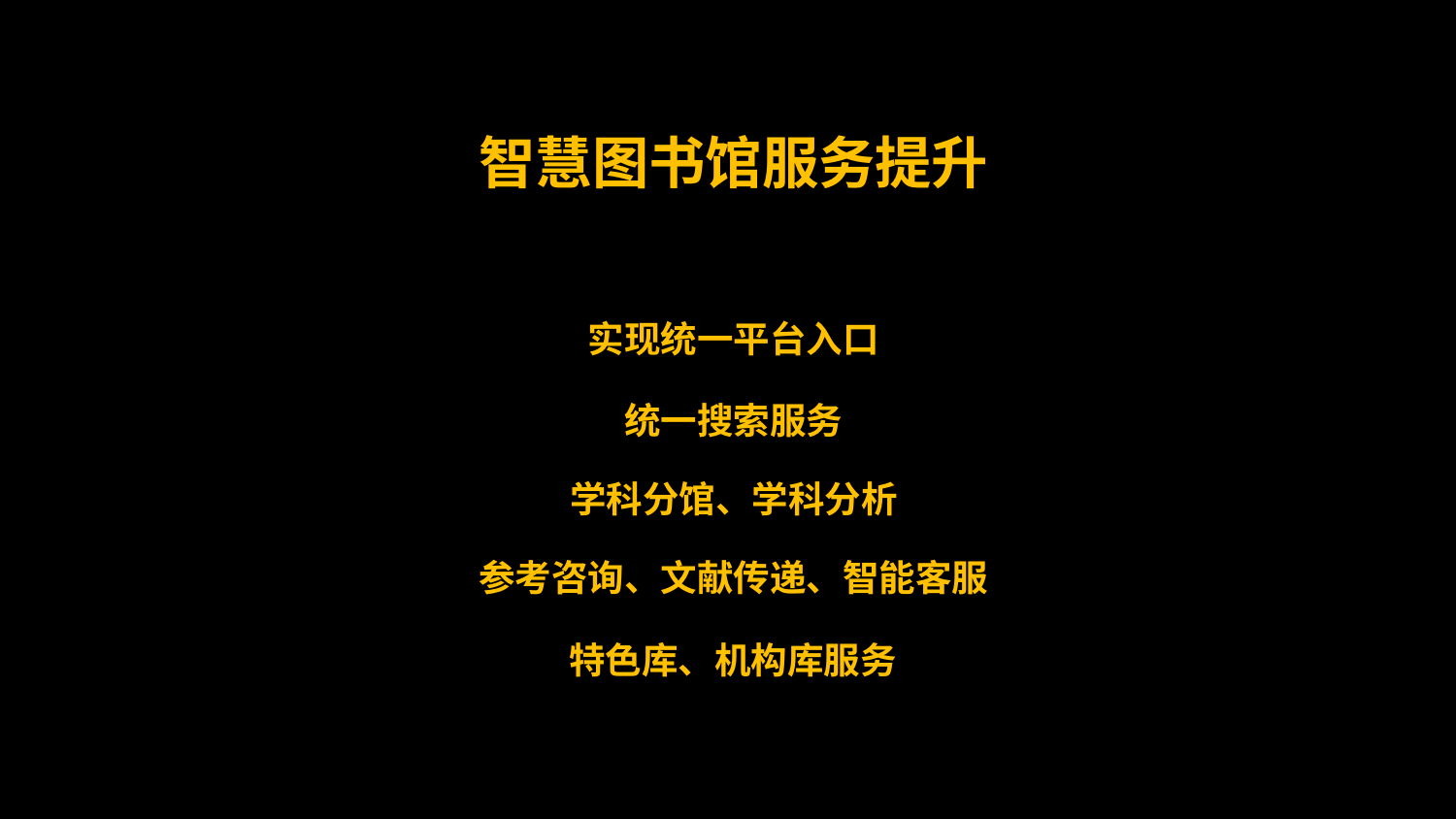

智慧图书馆服务提升
实现统一平台入口
统一搜索服务
学科分馆、学科分析
参考咨询、文献传递、智能客服
特色库、机构库服务